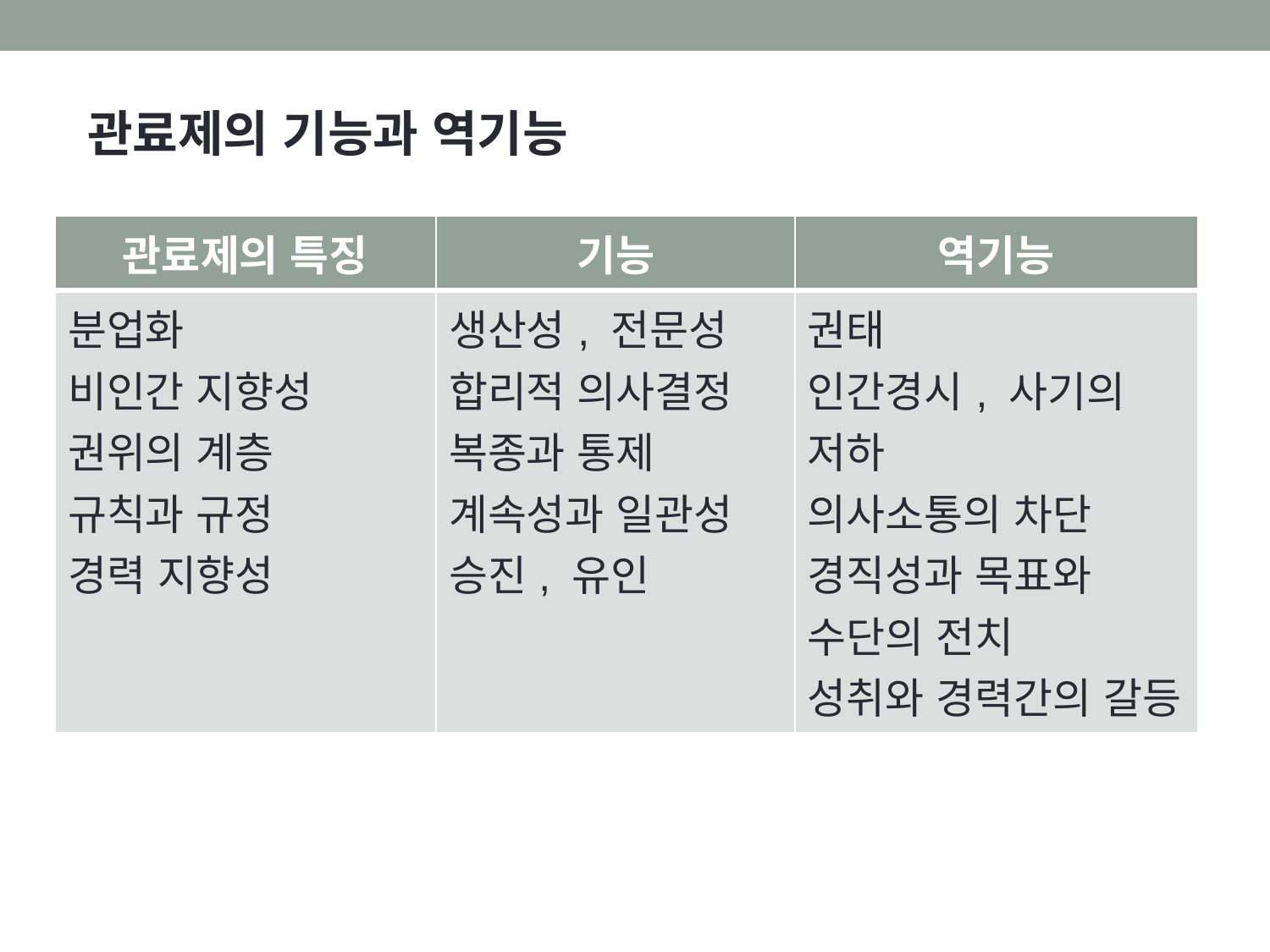

관료제의 기능과 역기능
| 관료제의 특징 | 기능 | 역기능 |
| --- | --- | --- |
| 분업화 비인간 지향성 권위의 계층 규칙과 규정 경력 지향성 | 생산성, 전문성 합리적 의사결정 복종과 통제 계속성과 일관성 승진, 유인 | 권태 인간경시, 사기의 저하 의사소통의 차단 경직성과 목표와 수단의 전치 성취와 경력간의 갈등 |